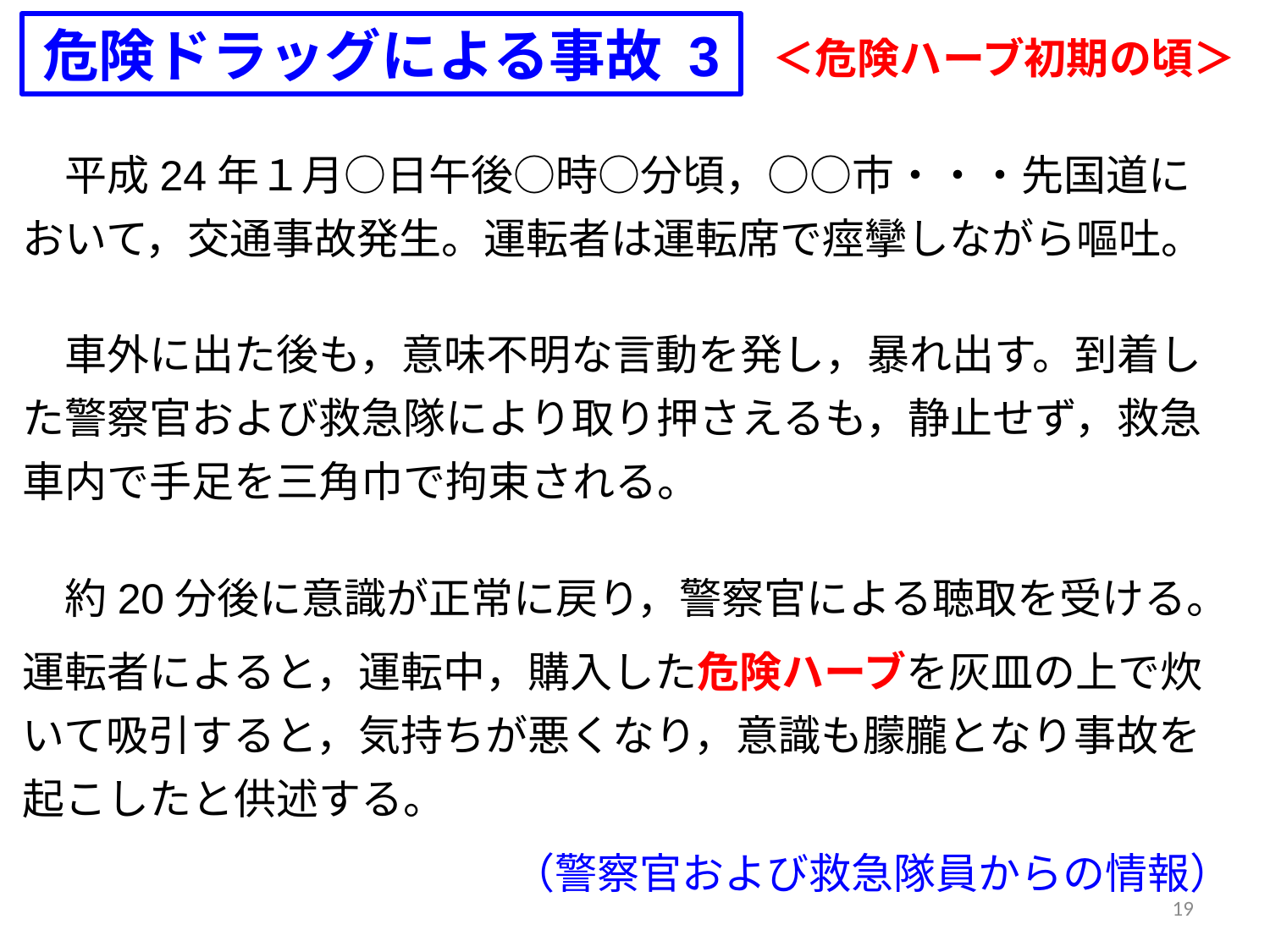

危険ドラッグによる事故 3
＜危険ハーブ初期の頃＞
　平成24年１月○日午後○時○分頃，○○市・・・先国道において，交通事故発生。運転者は運転席で痙攣しながら嘔吐。

　車外に出た後も，意味不明な言動を発し，暴れ出す。到着した警察官および救急隊により取り押さえるも，静止せず，救急車内で手足を三角巾で拘束される。

　約20分後に意識が正常に戻り，警察官による聴取を受ける。
運転者によると，運転中，購入した危険ハーブを灰皿の上で炊いて吸引すると，気持ちが悪くなり，意識も朦朧となり事故を起こしたと供述する。
（警察官および救急隊員からの情報）
19